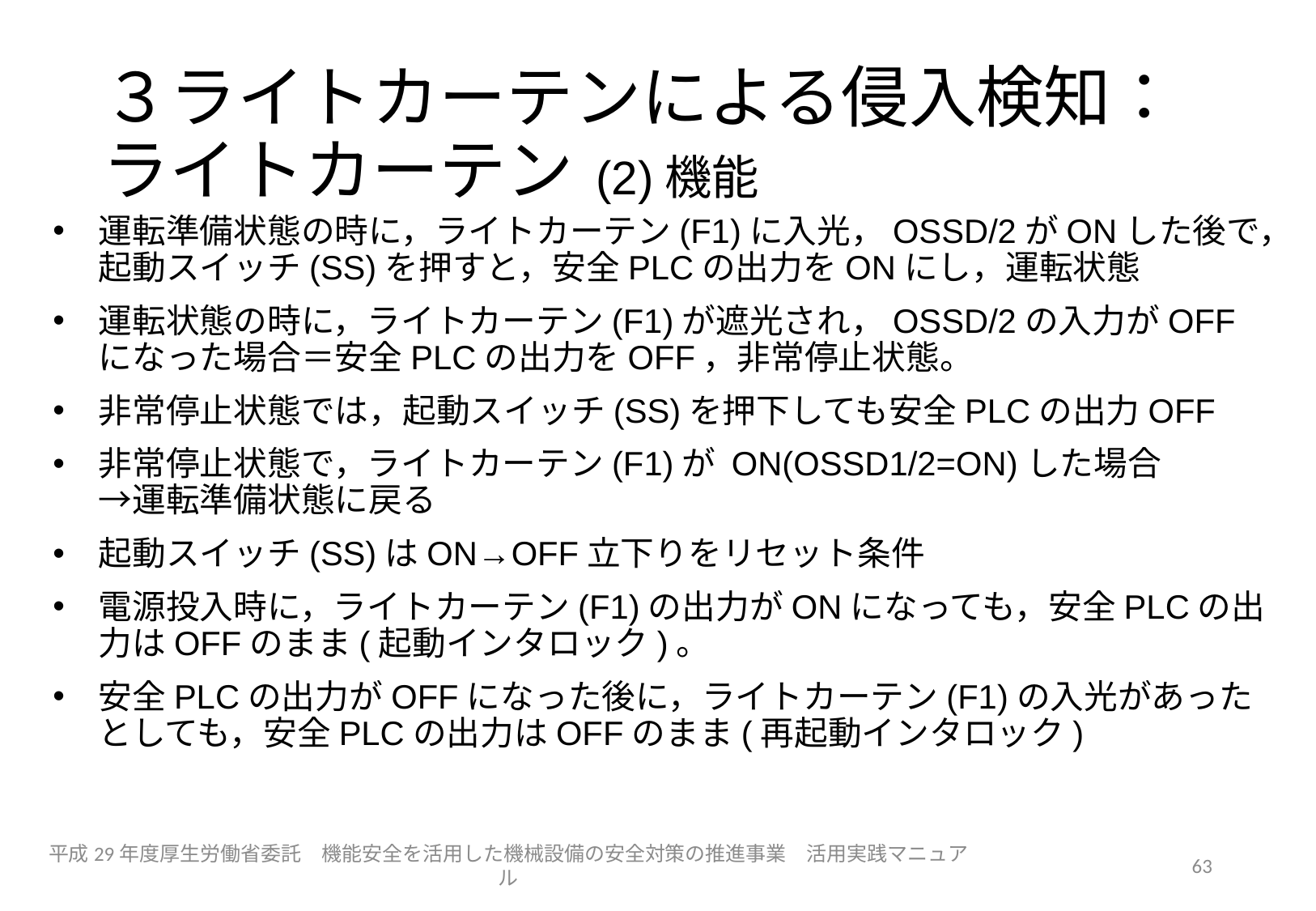

# ３ライトカーテンによる侵入検知：ライトカーテン (2)機能
運転準備状態の時に，ライトカーテン(F1)に入光，OSSD/2がONした後で，起動スイッチ(SS)を押すと，安全PLCの出力をONにし，運転状態
運転状態の時に，ライトカーテン(F1)が遮光され，OSSD/2の入力がOFFになった場合＝安全PLCの出力をOFF，非常停止状態。
非常停止状態では，起動スイッチ(SS)を押下しても安全PLCの出力OFF
非常停止状態で，ライトカーテン(F1)が ON(OSSD1/2=ON)した場合
→運転準備状態に戻る
起動スイッチ(SS)はON→OFF立下りをリセット条件
電源投入時に，ライトカーテン(F1)の出力がONになっても，安全PLCの出力はOFFのまま(起動インタロック)。
安全PLCの出力がOFFになった後に，ライトカーテン(F1)の入光があったとしても，安全PLCの出力はOFFのまま(再起動インタロック)

平成29年度厚生労働省委託　機能安全を活用した機械設備の安全対策の推進事業　活用実践マニュアル
63